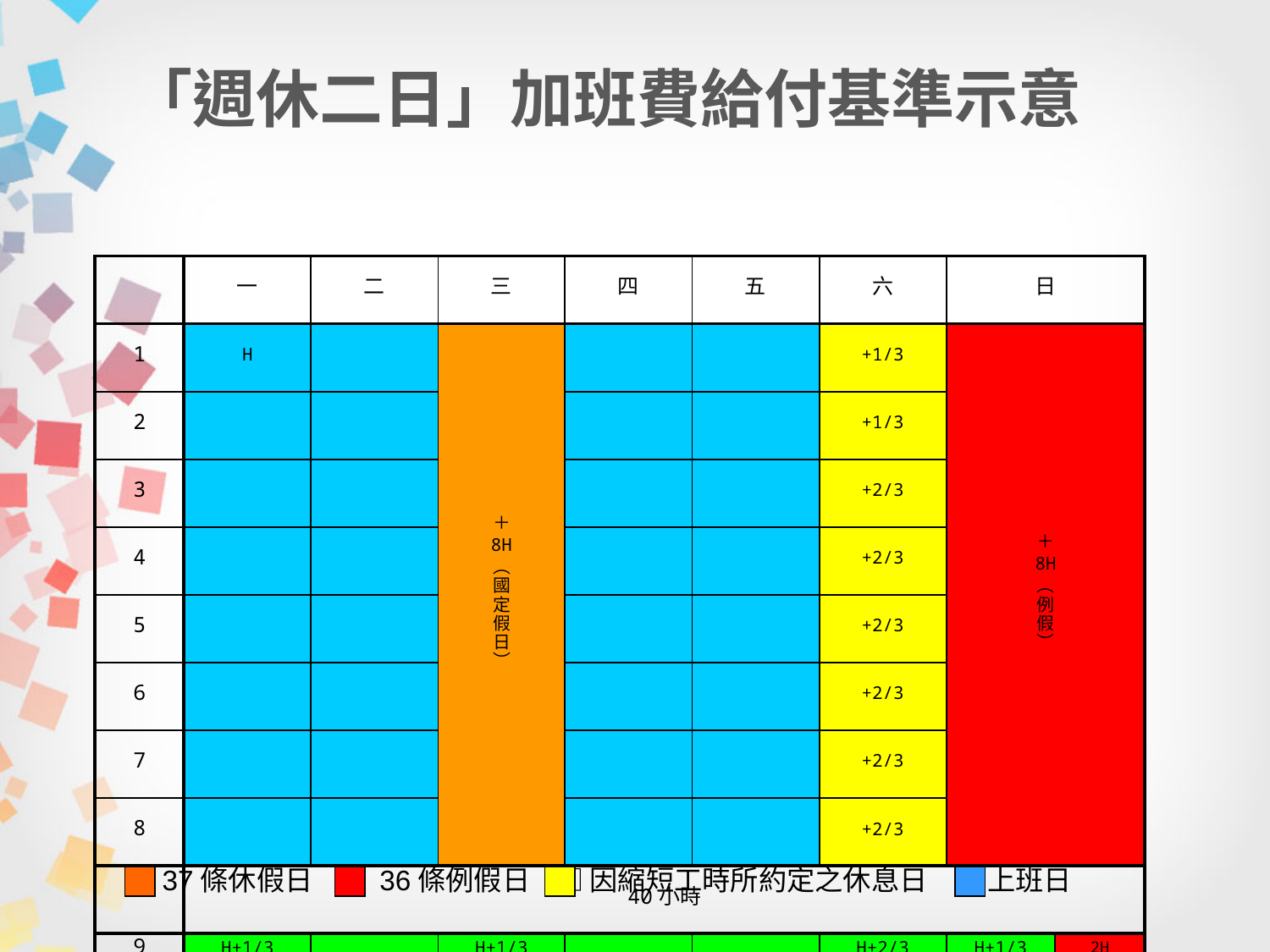

「週休二日」加班費給付基準示意
|  | 一 | 二 | 三 | 四 | 五 | 六 | 日 |  |
| --- | --- | --- | --- | --- | --- | --- | --- | --- |
| 1 | H |  | ＋ 8H ︵ 國 定 假 日 ︶ |  |  | +1/3 | ＋ 8H ︵ 例 假 ︶ |  |
| 2 |  |  |  |  |  | +1/3 |  |  |
| 3 |  |  |  |  |  | +2/3 |  |  |
| 4 |  |  |  |  |  | +2/3 |  |  |
| 5 |  |  |  |  |  | +2/3 |  |  |
| 6 |  |  |  |  |  | +2/3 |  |  |
| 7 |  |  |  |  |  | +2/3 |  |  |
| 8 |  |  |  |  |  | +2/3 |  |  |
|  | 40小時 |  |  |  |  |  |  |  |
| 9 | H+1/3 |  | H+1/3 |  |  | H+2/3 | H+1/3 | 2H |
| 10 | H+1/3 |  | H+1/3 |  |  | H+2/3 | H+1/3 | 2H |
| 11 | H+2/3 |  | H+2/3 |  |  | H+2/3 | H+2/3 | 2H |
| 12 | H+2/3 |  | H+2/3 |  |  | H+2/3 | H+2/3 | 2H |
  □ 37條休假日    □ 36條例假日    □ 因縮短工時所約定之休息日    □ 上班日